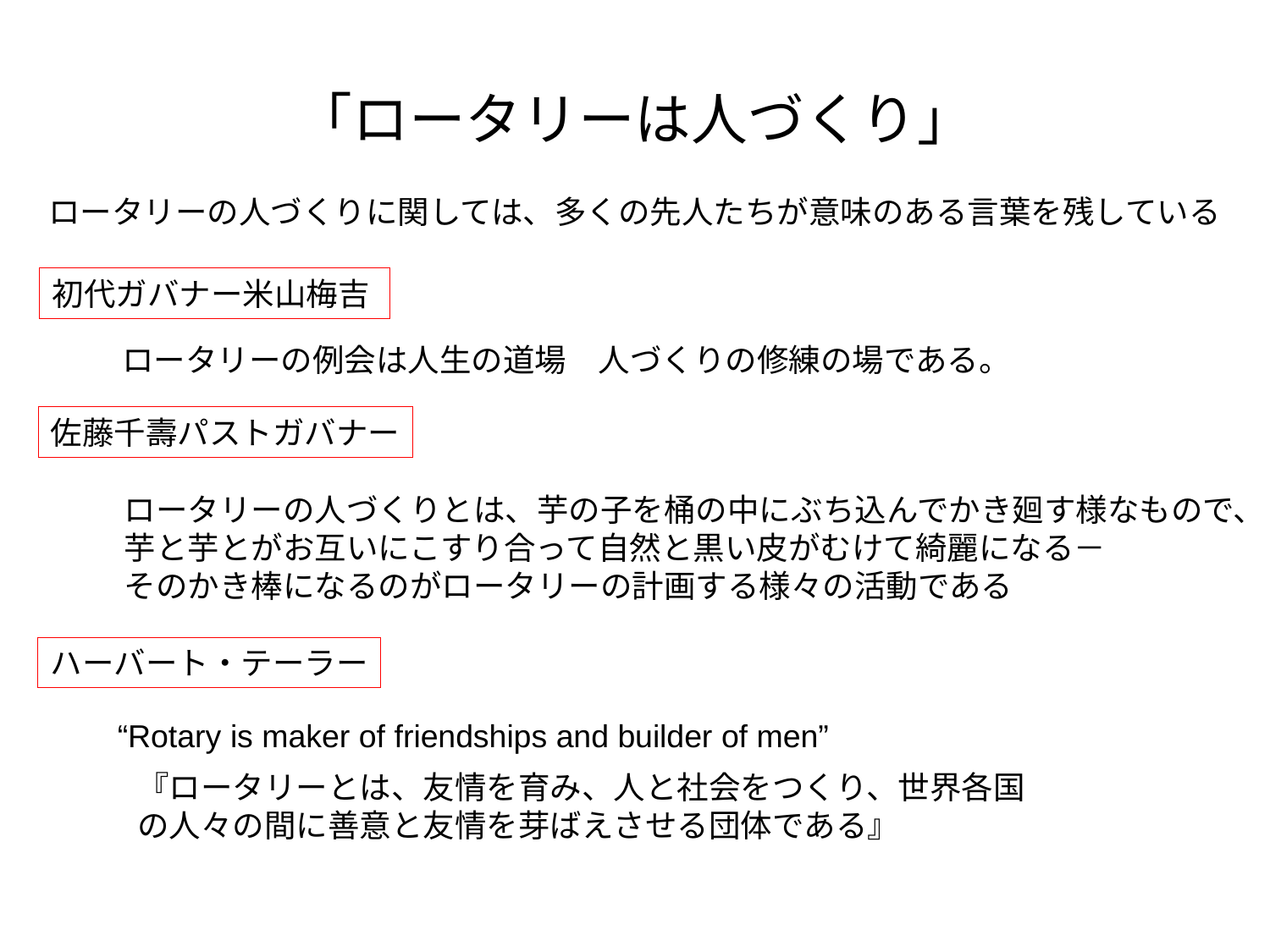

# 「ロータリーは人づくり」
ロータリーの人づくりに関しては、多くの先人たちが意味のある言葉を残している
初代ガバナー米山梅吉
ロータリーの例会は人生の道場　人づくりの修練の場である。
佐藤千壽パストガバナー
ロータリーの人づくりとは、芋の子を桶の中にぶち込んでかき廻す様なもので、
芋と芋とがお互いにこすり合って自然と黒い皮がむけて綺麗になる－
そのかき棒になるのがロータリーの計画する様々の活動である
ハーバート・テーラー
“Rotary is maker of friendships and builder of men”
『ロータリーとは、友情を育み、人と社会をつくり、世界各国の人々の間に善意と友情を芽ばえさせる団体である』